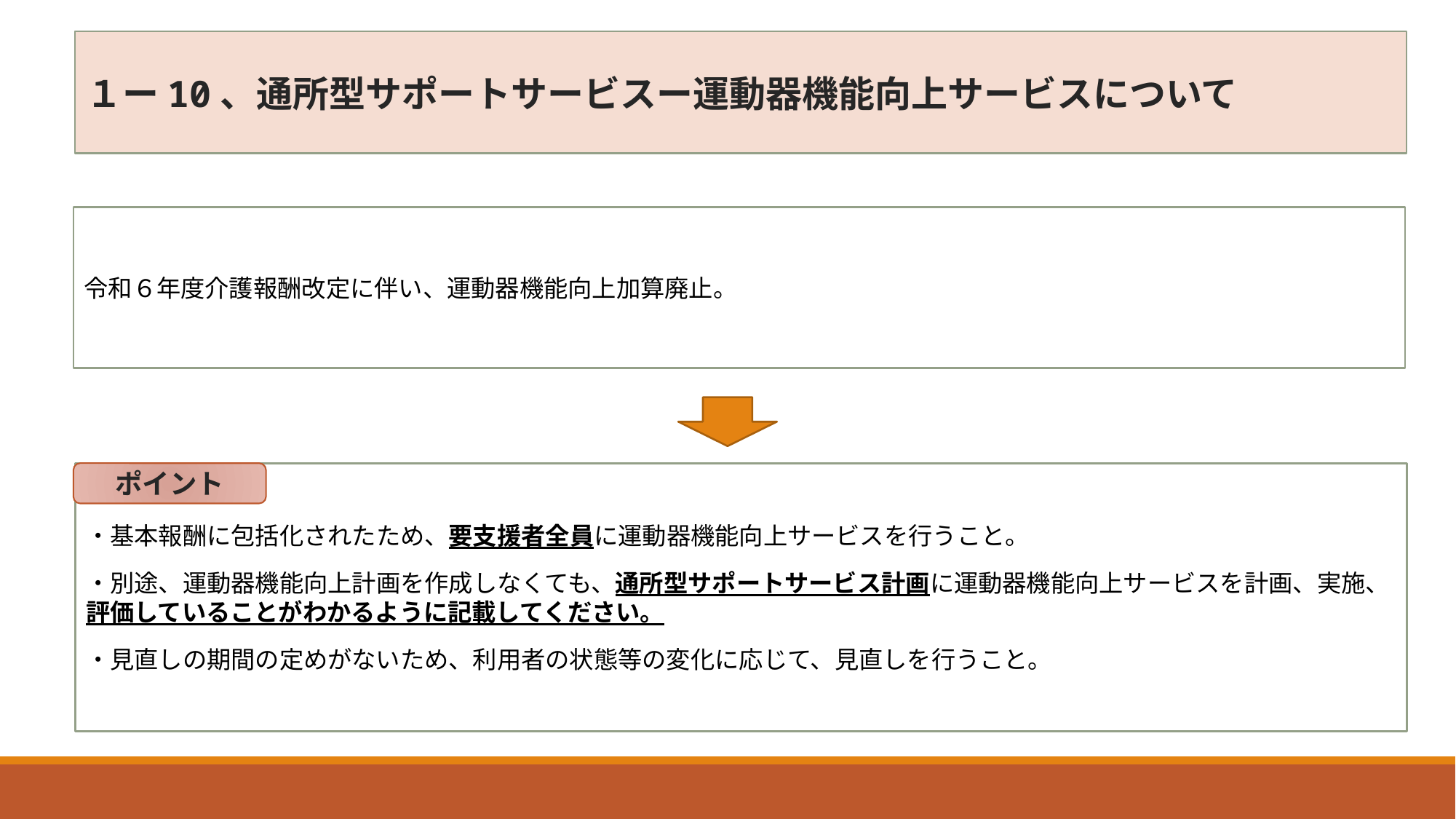

１ー10、通所型サポートサービスー運動器機能向上サービスについて
令和６年度介護報酬改定に伴い、運動器機能向上加算廃止。

ポイント
・基本報酬に包括化されたため、要支援者全員に運動器機能向上サービスを行うこと。
・別途、運動器機能向上計画を作成しなくても、通所型サポートサービス計画に運動器機能向上サービスを計画、実施、評価していることがわかるように記載してください。
・見直しの期間の定めがないため、利用者の状態等の変化に応じて、見直しを行うこと。